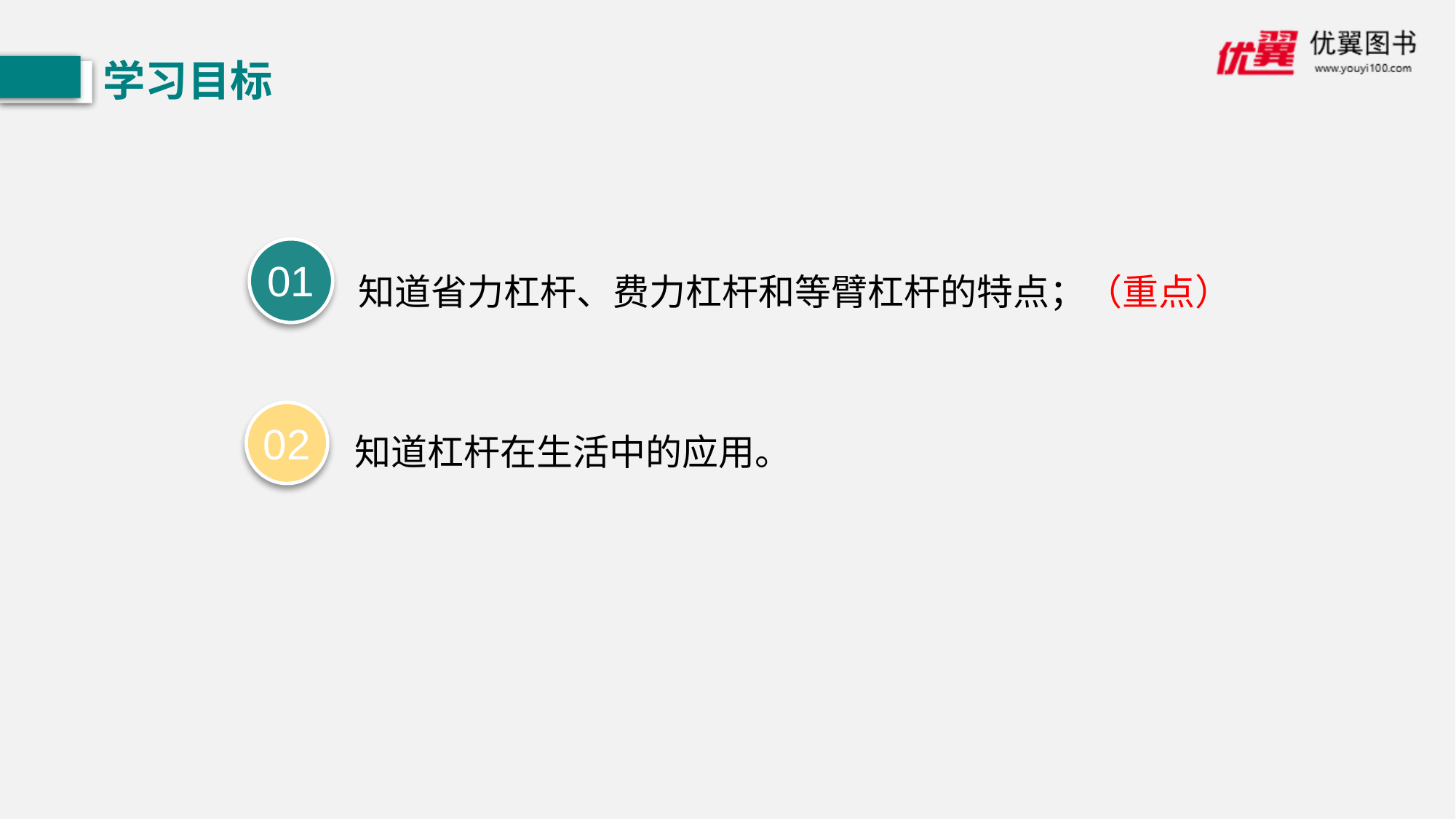

学习目标

01
知道省力杠杆、费力杠杆和等臂杠杆的特点；（重点）

02
知道杠杆在生活中的应用。